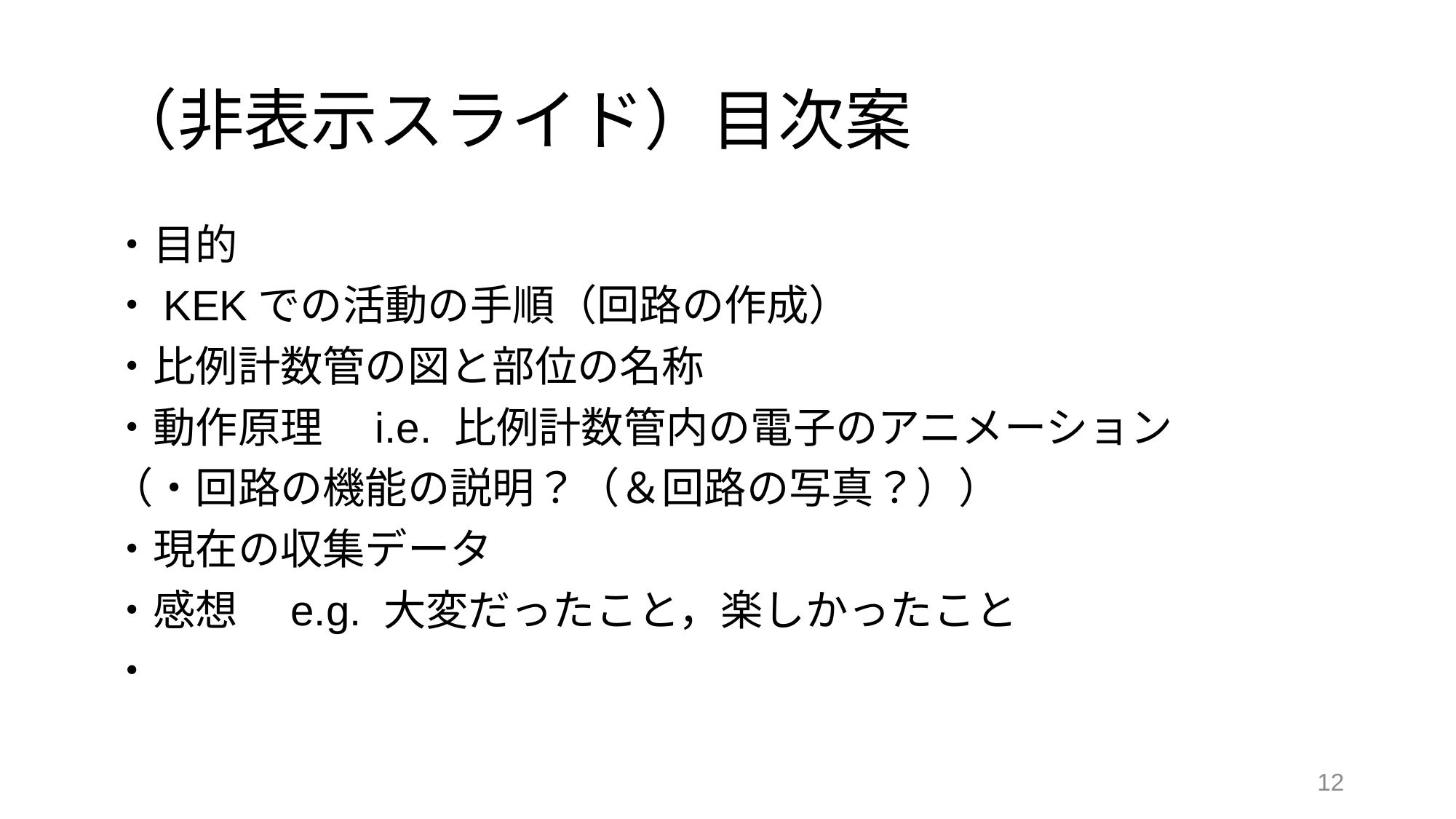

# （非表示スライド）目次案
・目的
・KEKでの活動の手順（回路の作成）
・比例計数管の図と部位の名称
・動作原理　i.e. 比例計数管内の電子のアニメーション
（・回路の機能の説明？（＆回路の写真？））
・現在の収集データ
・感想　e.g. 大変だったこと，楽しかったこと
・

12